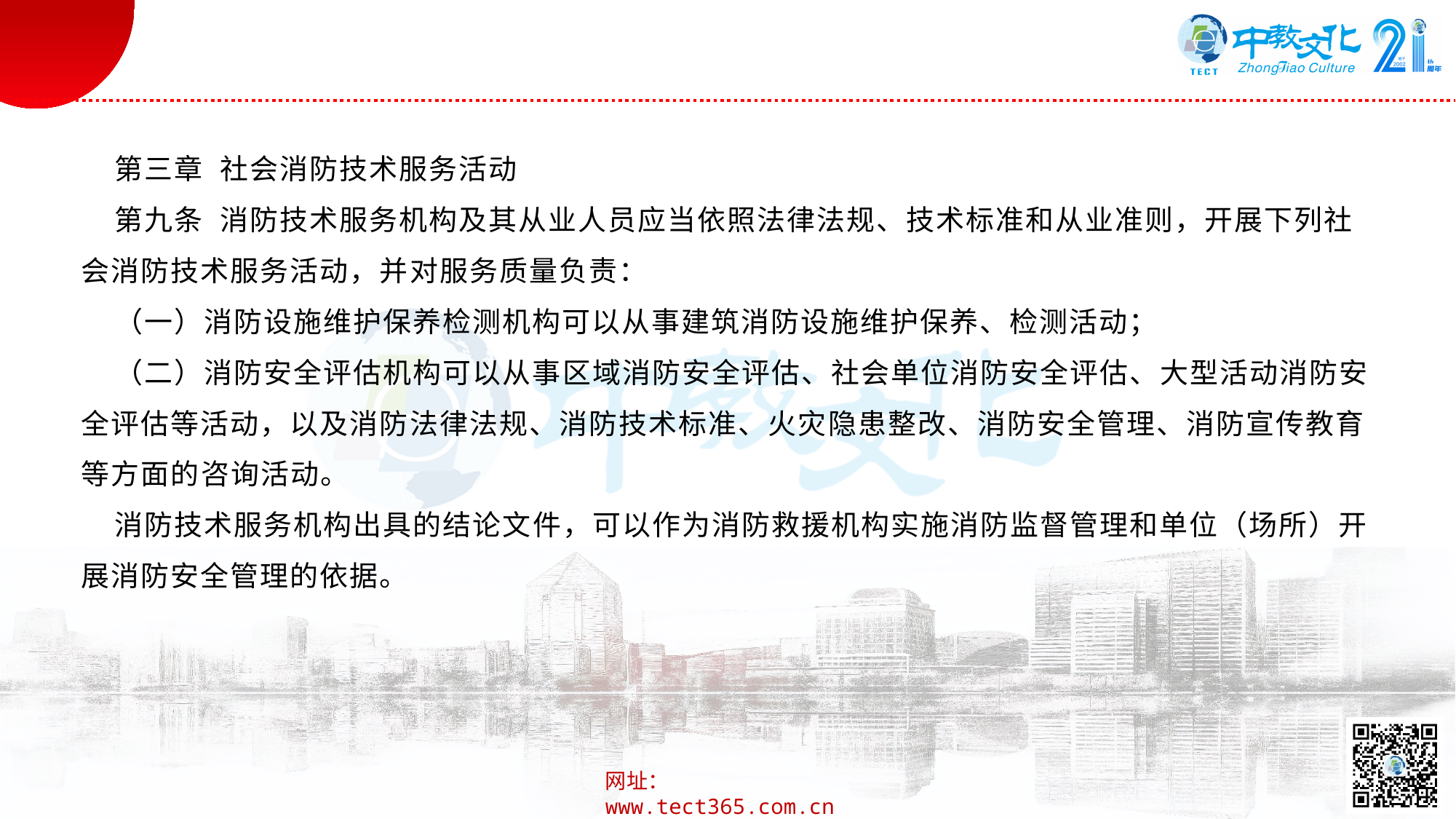

第三章  社会消防技术服务活动
第九条  消防技术服务机构及其从业人员应当依照法律法规、技术标准和从业准则，开展下列社会消防技术服务活动，并对服务质量负责：
（一）消防设施维护保养检测机构可以从事建筑消防设施维护保养、检测活动；
（二）消防安全评估机构可以从事区域消防安全评估、社会单位消防安全评估、大型活动消防安全评估等活动，以及消防法律法规、消防技术标准、火灾隐患整改、消防安全管理、消防宣传教育等方面的咨询活动。
消防技术服务机构出具的结论文件，可以作为消防救援机构实施消防监督管理和单位（场所）开展消防安全管理的依据。